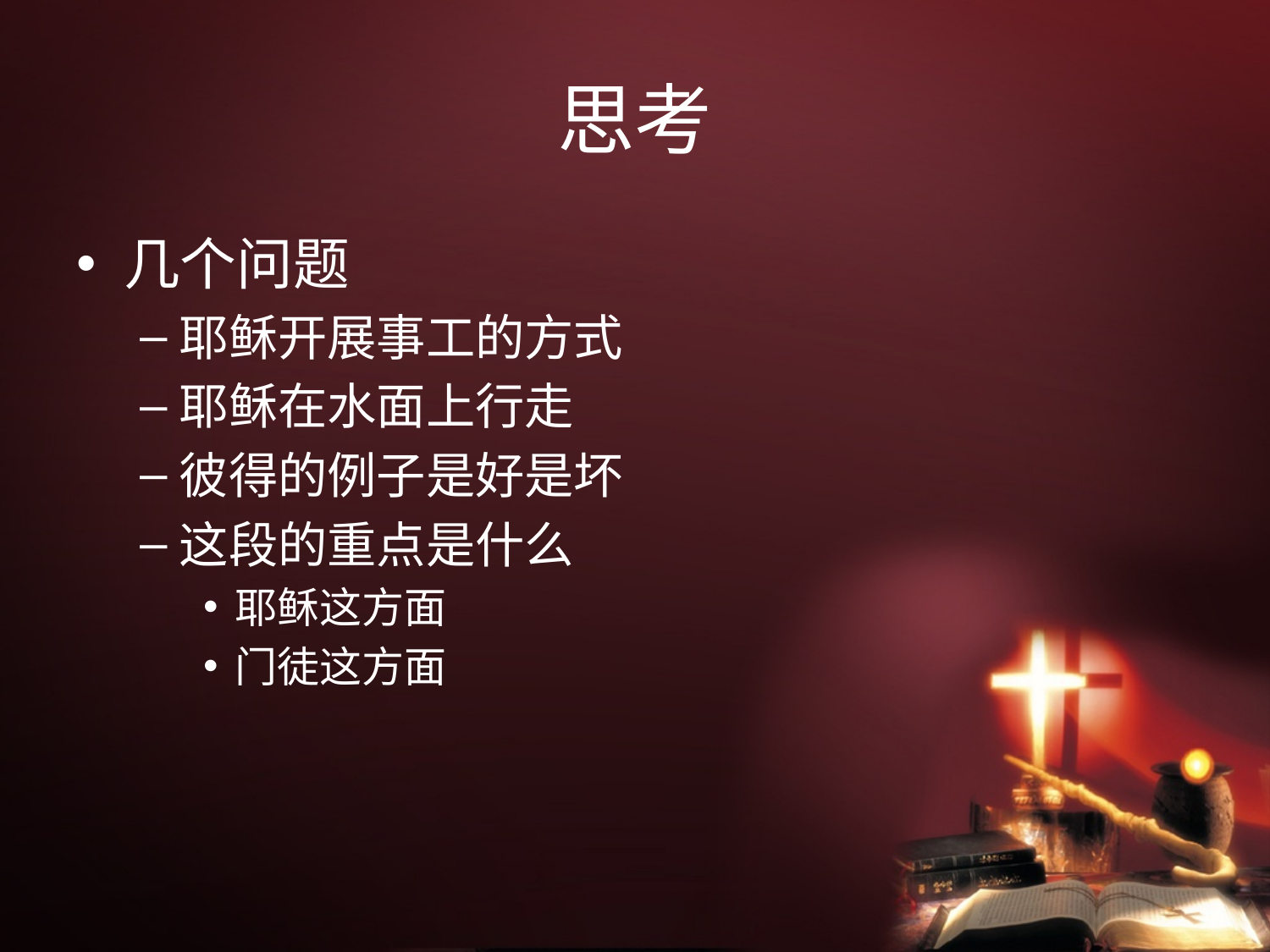

# 思考
几个问题
耶稣开展事工的方式
耶稣在水面上行走
彼得的例子是好是坏
这段的重点是什么
耶稣这方面
门徒这方面